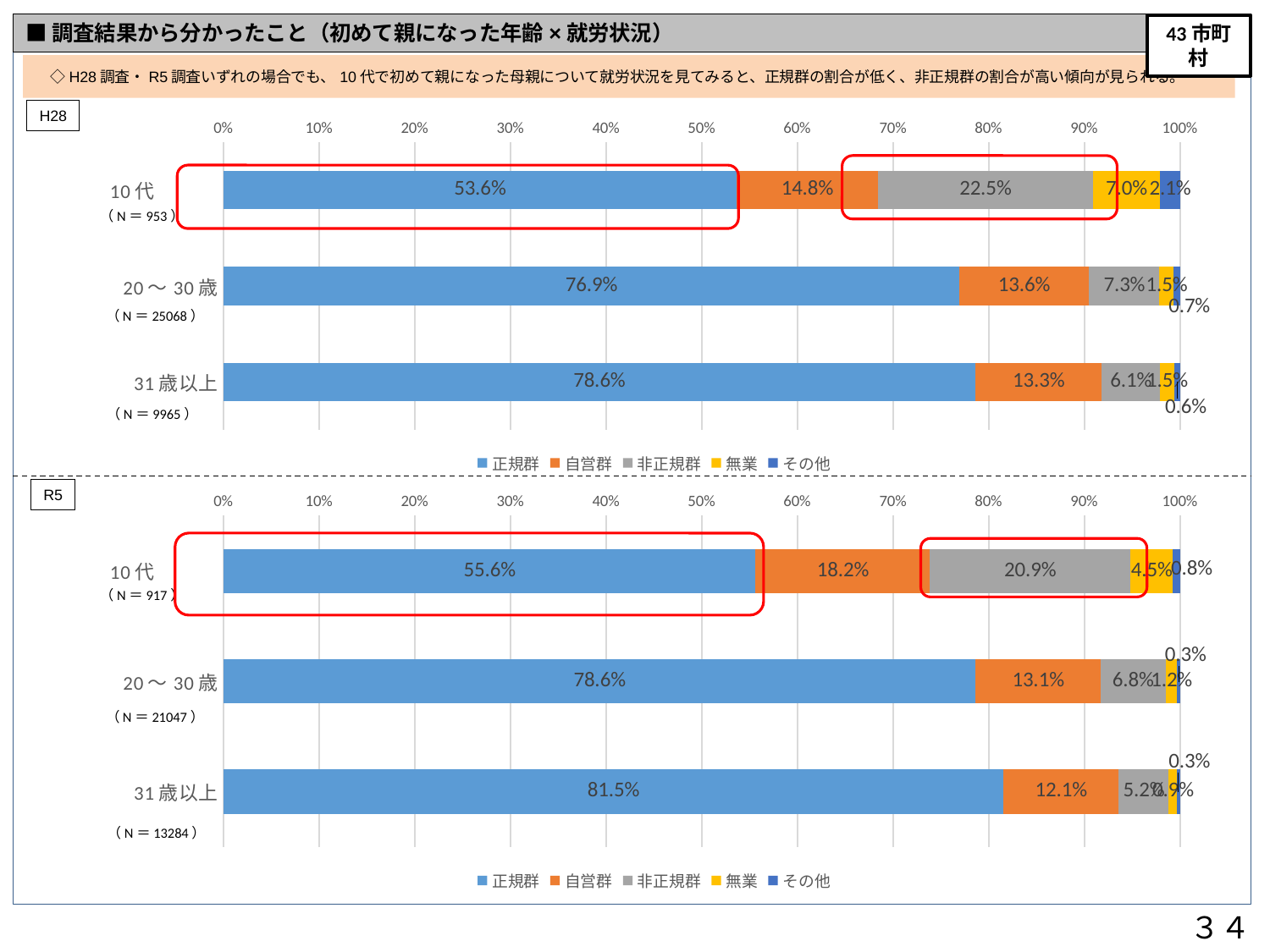

■調査結果から分かったこと（初めて親になった年齢×就労状況）
43市町村

　◇H28調査・R5調査いずれの場合でも、10代で初めて親になった母親について就労状況を見てみると、正規群の割合が低く、非正規群の割合が高い傾向が見られる。
H28

### Chart

| Category | 正規群 | 自営群 | 非正規群 | 無業 | その他 |
|---|---|---|---|---|---|
| 10代                 | 0.5362014690451207 | 0.14795383001049317 | 0.22455403987408185 | 0.07030430220356768 | 0.02098635886673662 |
| 20～30歳 | 0.7687888942077549 | 0.13606988989947344 | 0.07316100207435774 | 0.015477900111696186 | 0.006502313706717728 |
| 31歳以上 | 0.7855494229804315 | 0.13256397390868038 | 0.06061214249874561 | 0.015253386853988962 | 0.006021073758153537 |

（N＝953）
（N＝25068）
（N＝9965）
R5

### Chart

| Category | 正規群 | 自営群 | 非正規群 | 無業 | その他 |
|---|---|---|---|---|---|
| 10代                 | 0.5561613958560524 | 0.1821155943293348 | 0.2093784078516903 | 0.04471101417666303 | 0.007633587786259542 |
| 20～30歳 | 0.7863353447047086 | 0.13051741340808667 | 0.06784814937995914 | 0.012353304508956145 | 0.0029457879982895427 |
| 31歳以上 | 0.8148148148148148 | 0.12119843420656429 | 0.05186690755796447 | 0.008882866606443843 | 0.0032369768142125866 |

（N＝917）
（N＝21047）
（N＝13284）
３４